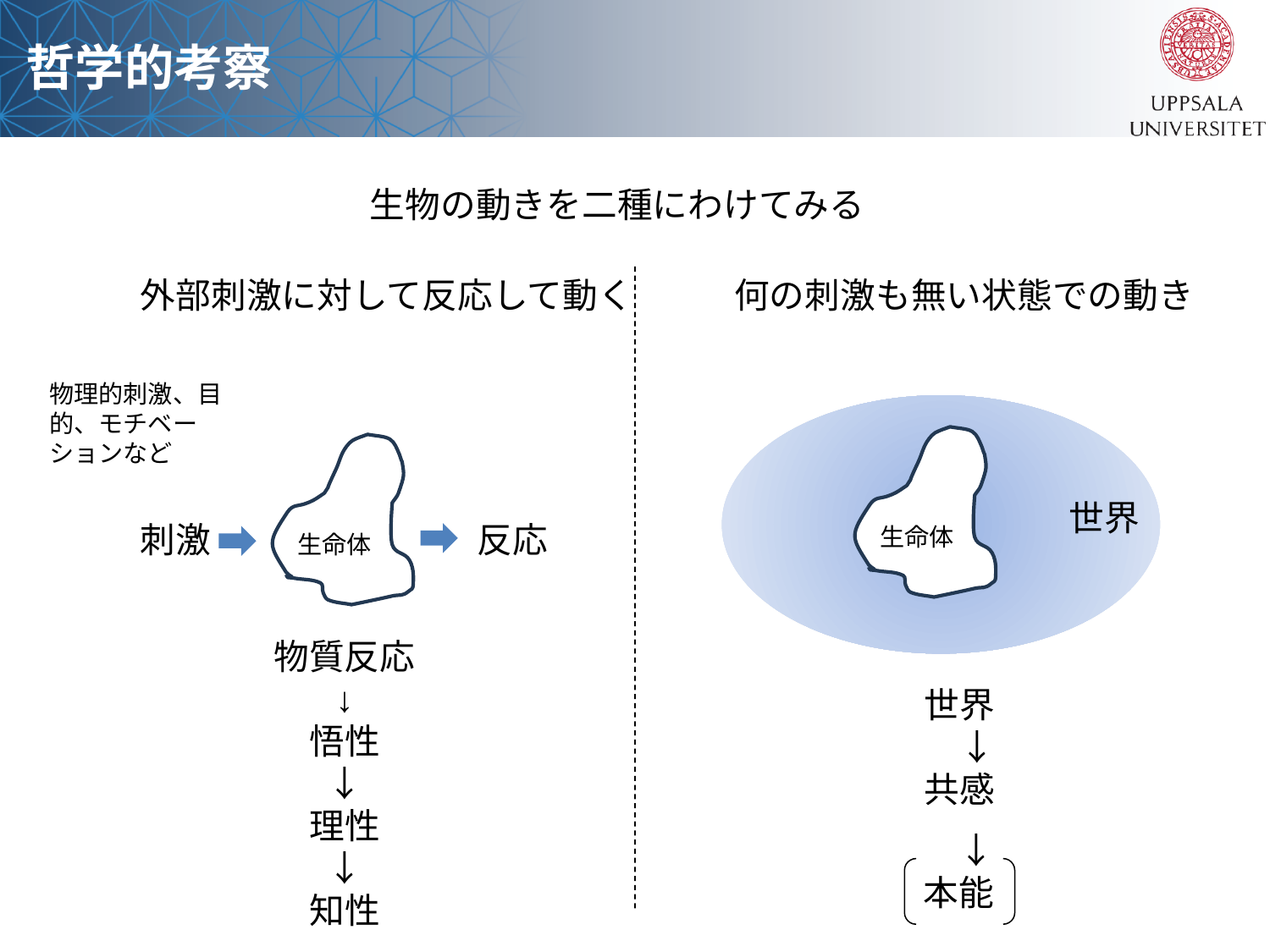

哲学的考察
生物の動きを二種にわけてみる

外部刺激に対して反応して動く
何の刺激も無い状態での動き
物理的刺激、目的、モチベーションなど

世界
刺激
反応
生命体
生命体

物質反応
↓
悟性
↓
理性
↓
知性
世界
　↓
共感
　↓
本能